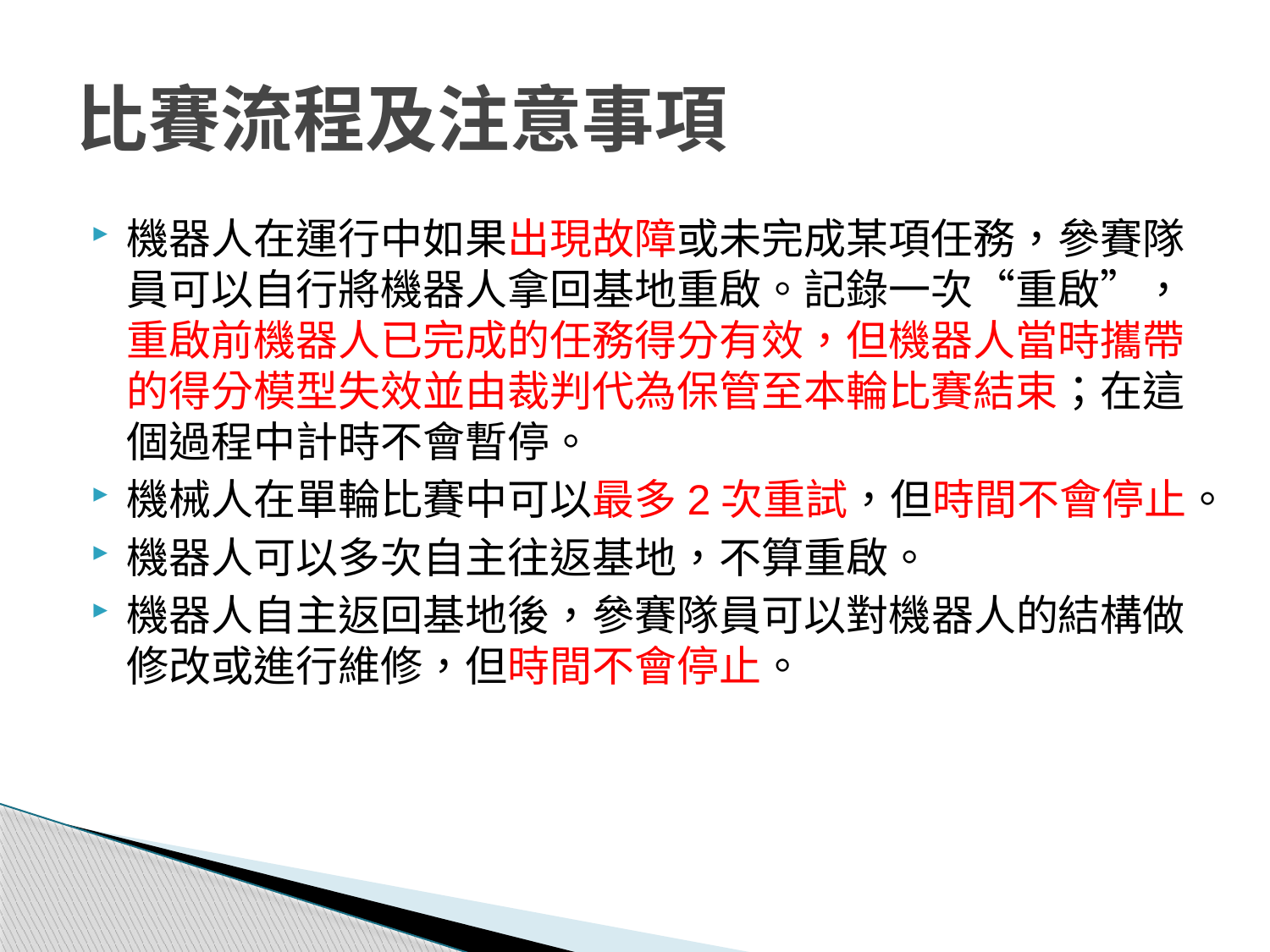

# 比賽流程及注意事項
機器人在運行中如果出現故障或未完成某項任務，參賽隊員可以自行將機器人拿回基地重啟。記錄一次“重啟”，重啟前機器人已完成的任務得分有效，但機器人當時攜帶的得分模型失效並由裁判代為保管至本輪比賽結束；在這個過程中計時不會暫停。
機械人在單輪比賽中可以最多2次重試，但時間不會停止。
機器人可以多次自主往返基地，不算重啟。
機器人自主返回基地後，參賽隊員可以對機器人的結構做修改或進行維修，但時間不會停止。